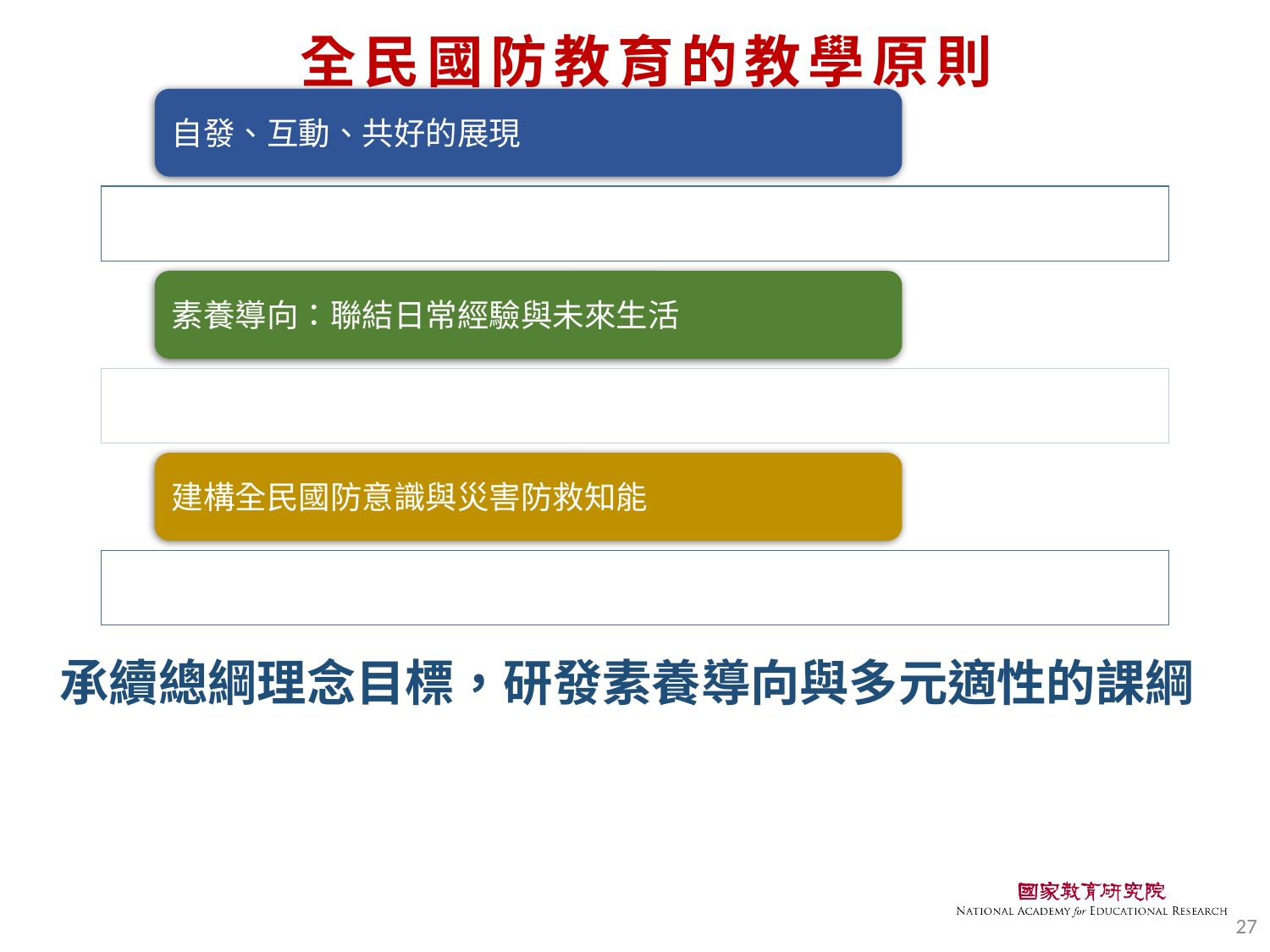

# 全民國防教育的教學原則
自發、互動、共好的展現
素養導向：聯結日常經驗與未來生活
建構全民國防意識與災害防救知能
承續總綱理念目標，研發素養導向與多元適性的課綱
27